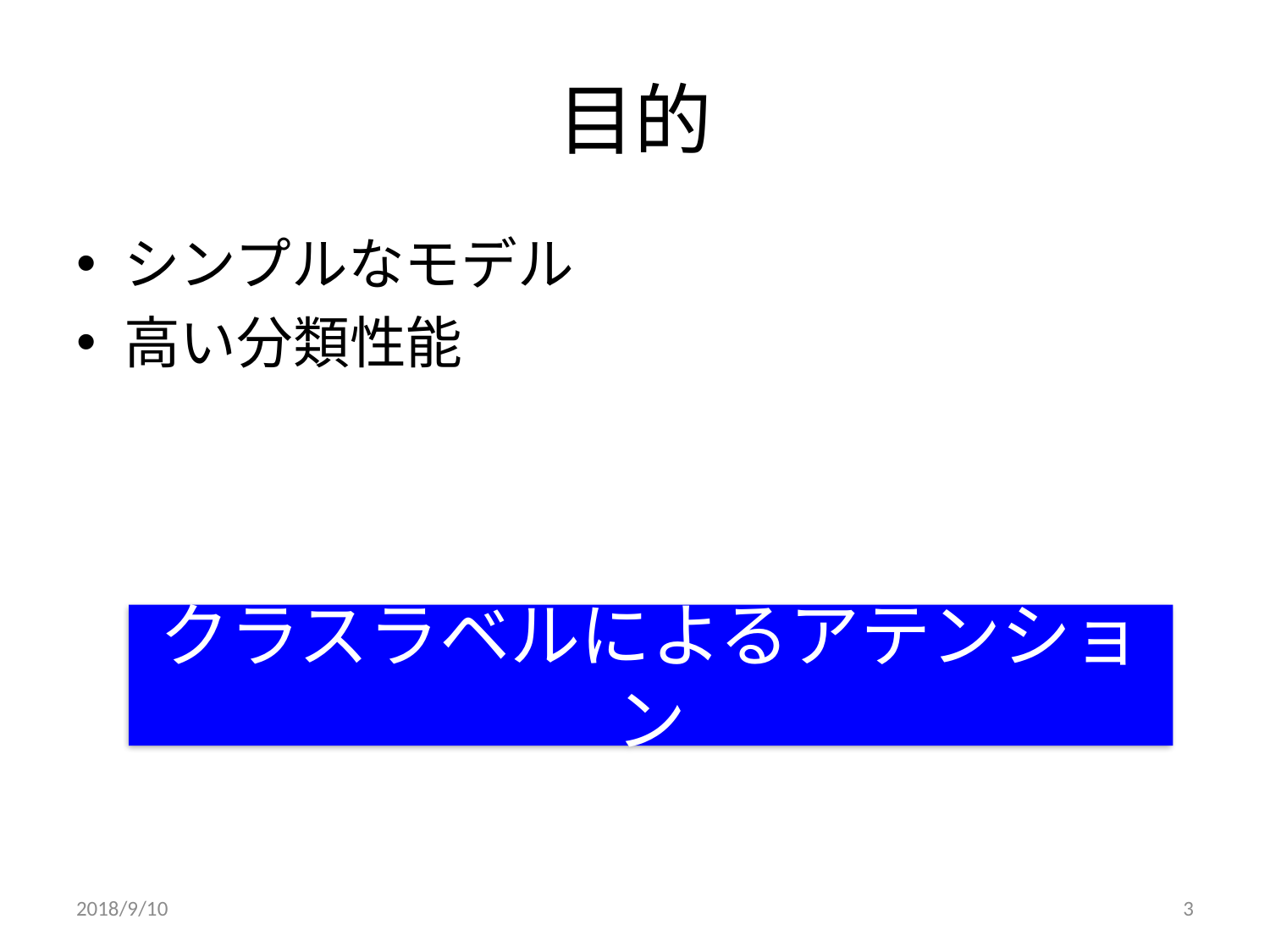

# 目的
シンプルなモデル
高い分類性能

クラスラベルによるアテンション
2018/9/10
3